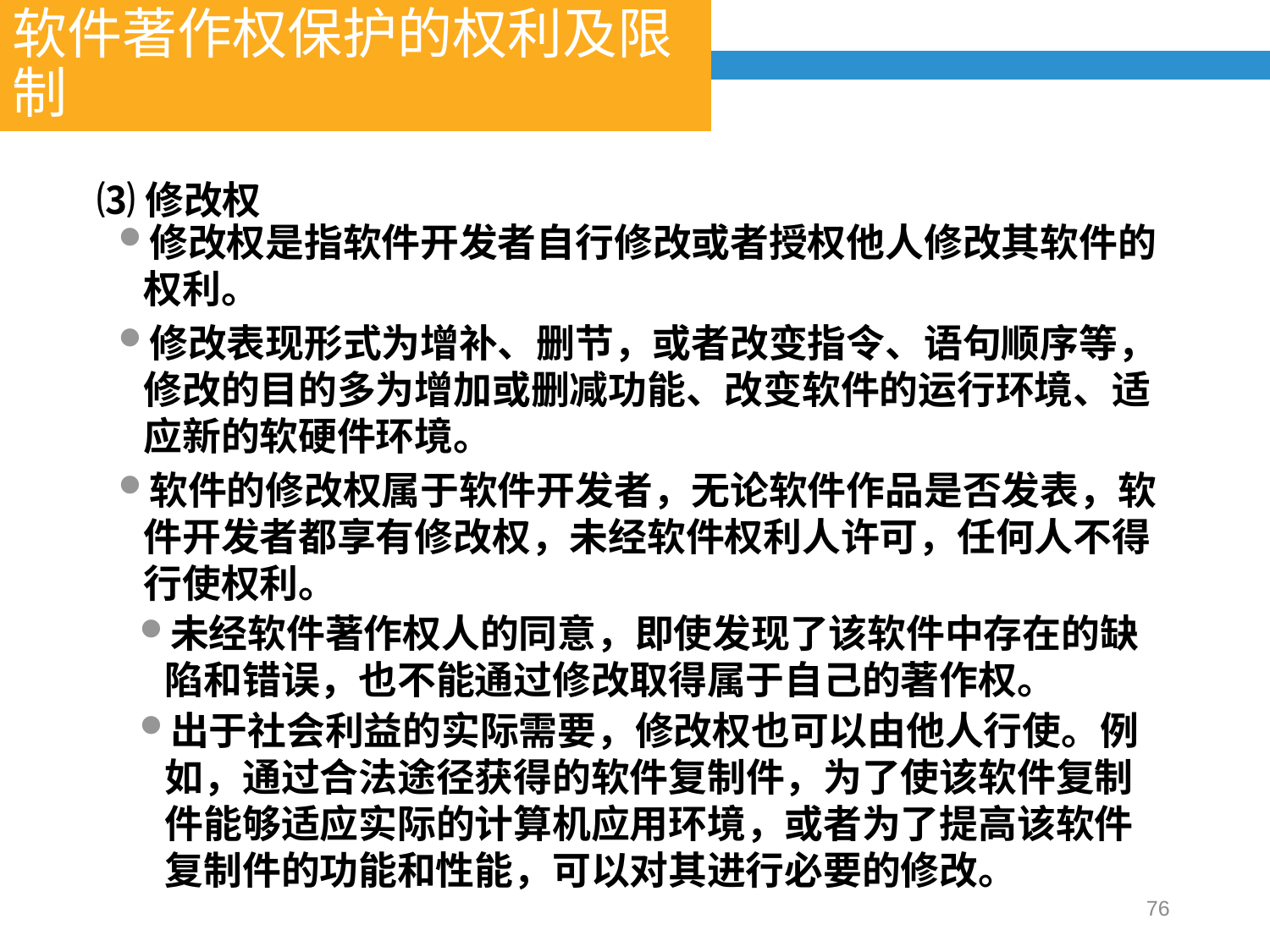

软件著作权保护的权利及限制
⑶修改权
修改权是指软件开发者自行修改或者授权他人修改其软件的权利。
修改表现形式为增补、删节，或者改变指令、语句顺序等，修改的目的多为增加或删减功能、改变软件的运行环境、适应新的软硬件环境。
软件的修改权属于软件开发者，无论软件作品是否发表，软件开发者都享有修改权，未经软件权利人许可，任何人不得行使权利。
未经软件著作权人的同意，即使发现了该软件中存在的缺陷和错误，也不能通过修改取得属于自己的著作权。
出于社会利益的实际需要，修改权也可以由他人行使。例如，通过合法途径获得的软件复制件，为了使该软件复制件能够适应实际的计算机应用环境，或者为了提高该软件复制件的功能和性能，可以对其进行必要的修改。
76